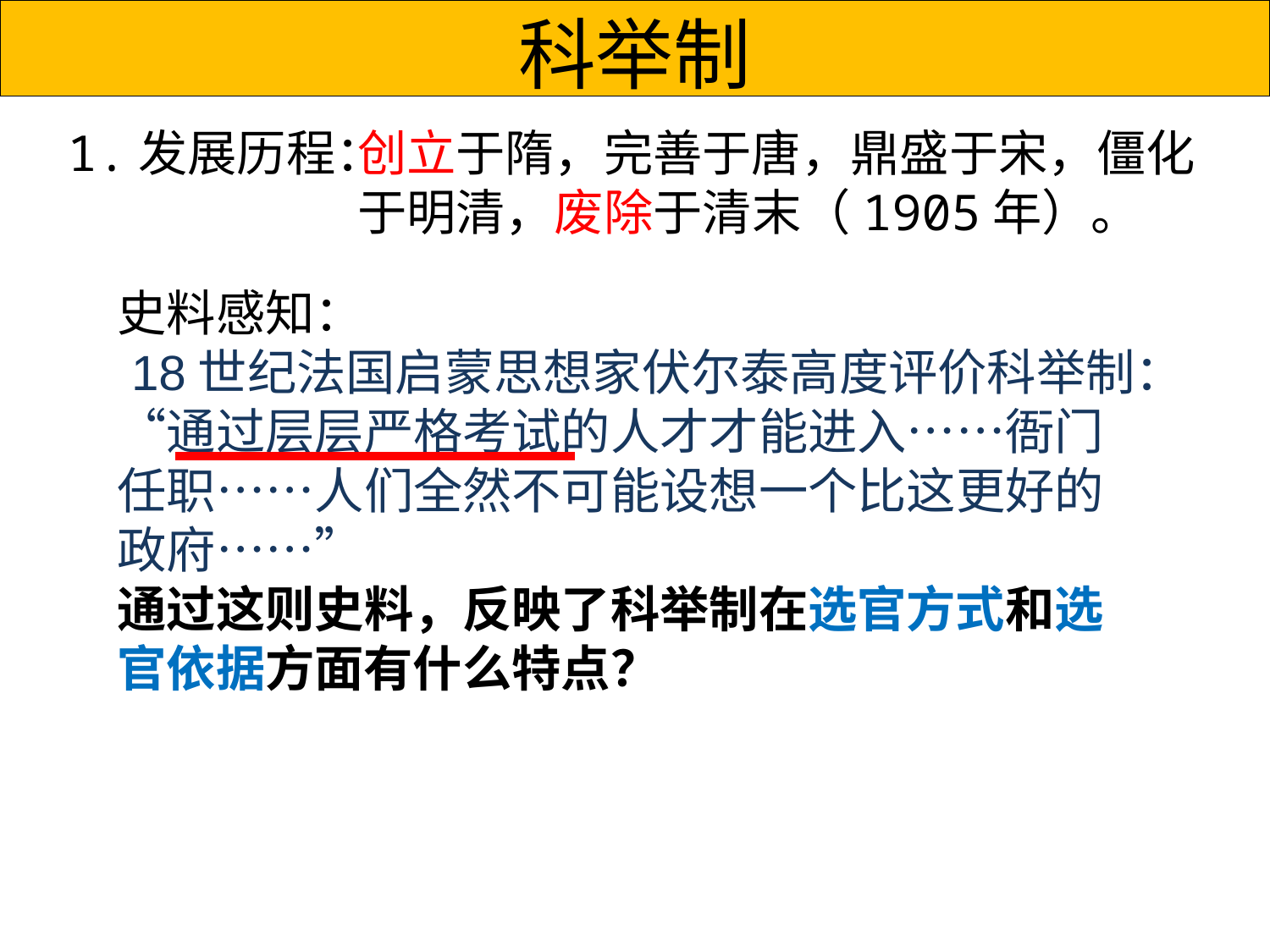

科举制
1.发展历程：
创立于隋，完善于唐，鼎盛于宋，僵化于明清，废除于清末（1905年）。
史料感知：
 18世纪法国启蒙思想家伏尔泰高度评价科举制：“通过层层严格考试的人才才能进入……衙门任职……人们全然不可能设想一个比这更好的政府……”
通过这则史料，反映了科举制在选官方式和选官依据方面有什么特点？